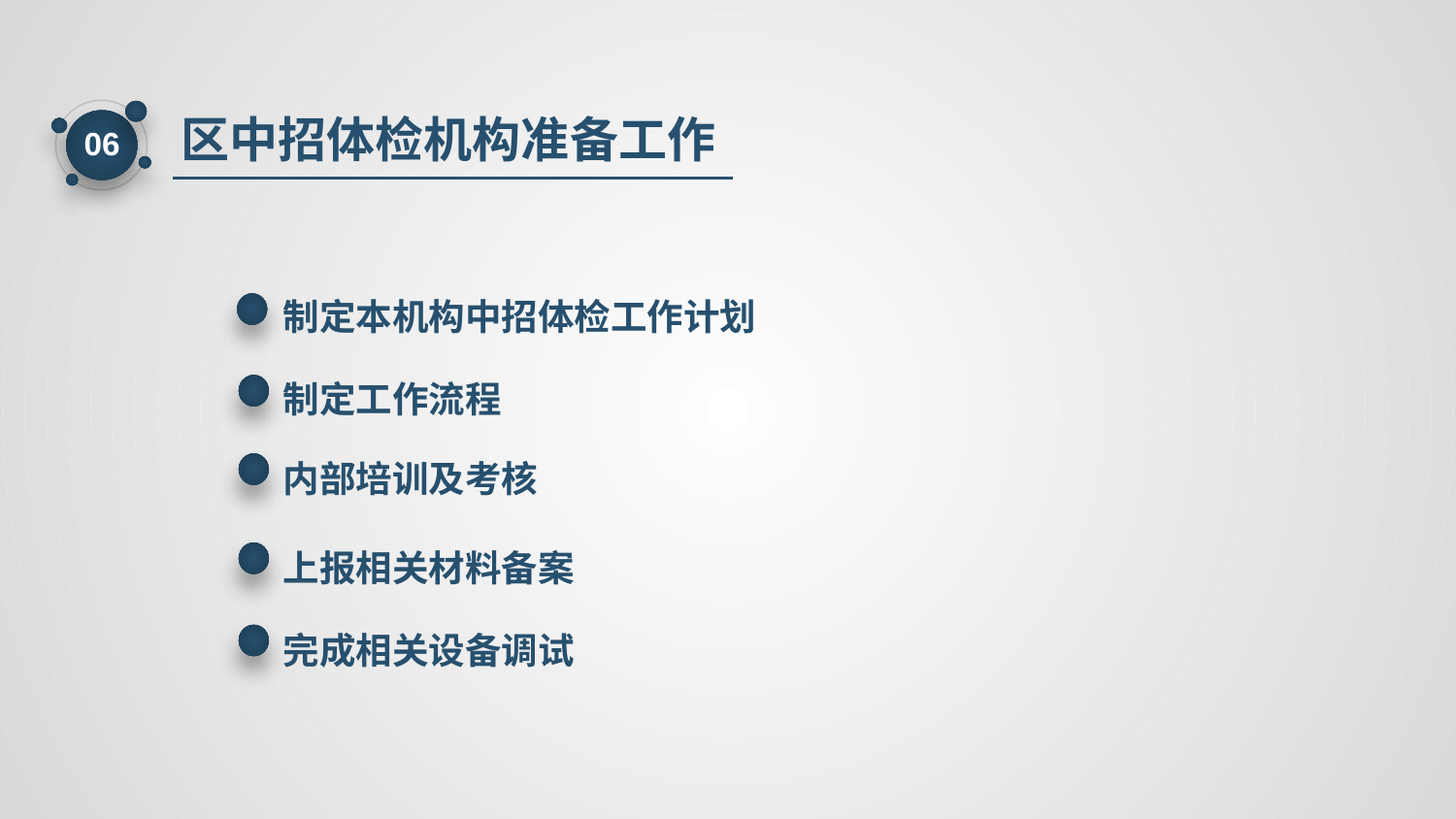

区中招体检机构准备工作
06
制定本机构中招体检工作计划

制定工作流程

内部培训及考核

上报相关材料备案

完成相关设备调试